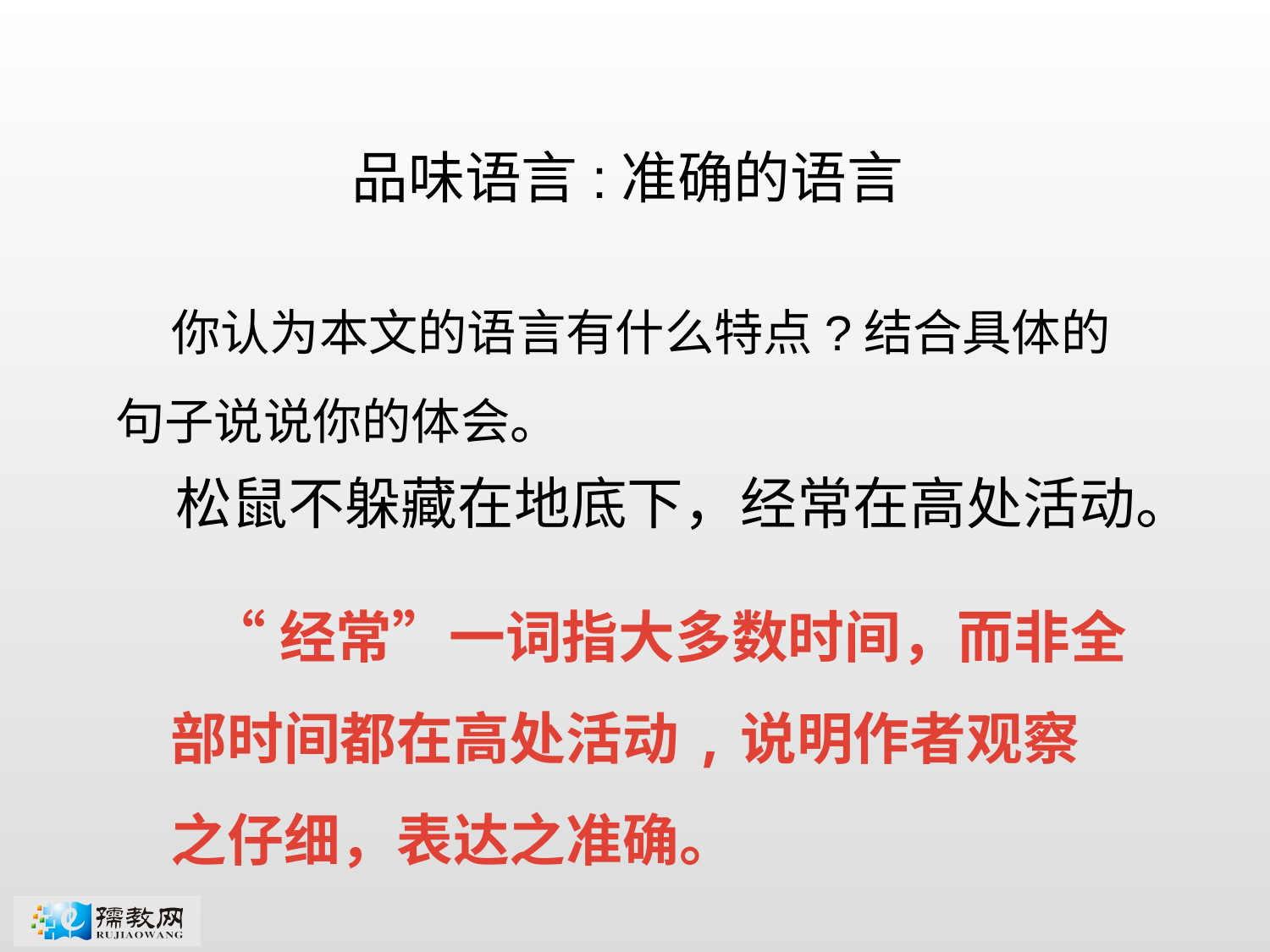

品味语言:准确的语言
    你认为本文的语言有什么特点?结合具体的句子说说你的体会。
松鼠不躲藏在地底下，经常在高处活动。
   “经常”一词指大多数时间，而非全部时间都在高处活动,说明作者观察之仔细，表达之准确。